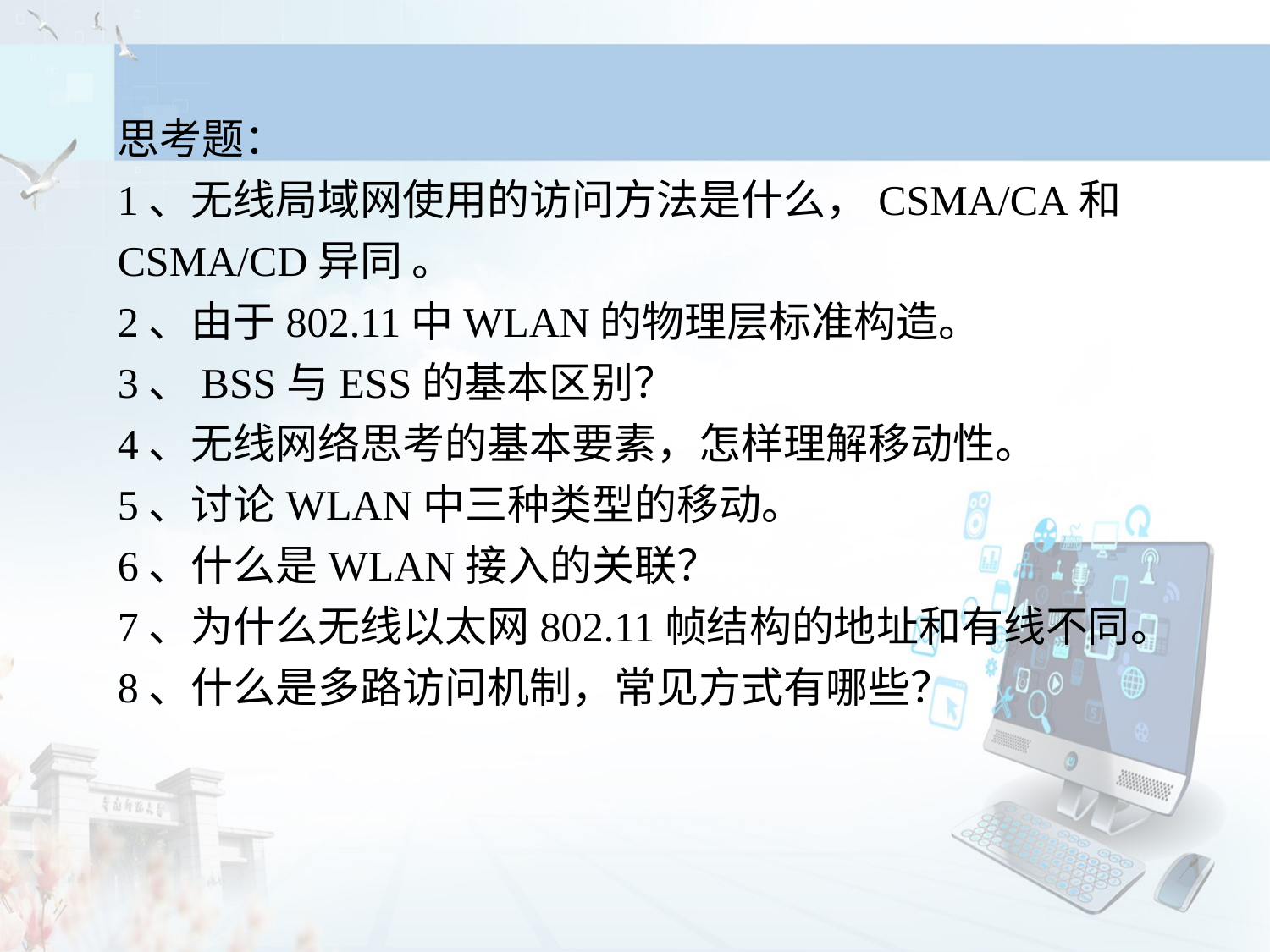

思考题：
1、无线局域网使用的访问方法是什么，CSMA/CA和 CSMA/CD异同 。
2、由于802.11中WLAN的物理层标准构造。
3、BSS与ESS的基本区别？
4、无线网络思考的基本要素，怎样理解移动性。
5、讨论WLAN中三种类型的移动。
6、什么是WLAN接入的关联？
7、为什么无线以太网802.11帧结构的地址和有线不同。
8、什么是多路访问机制，常见方式有哪些？